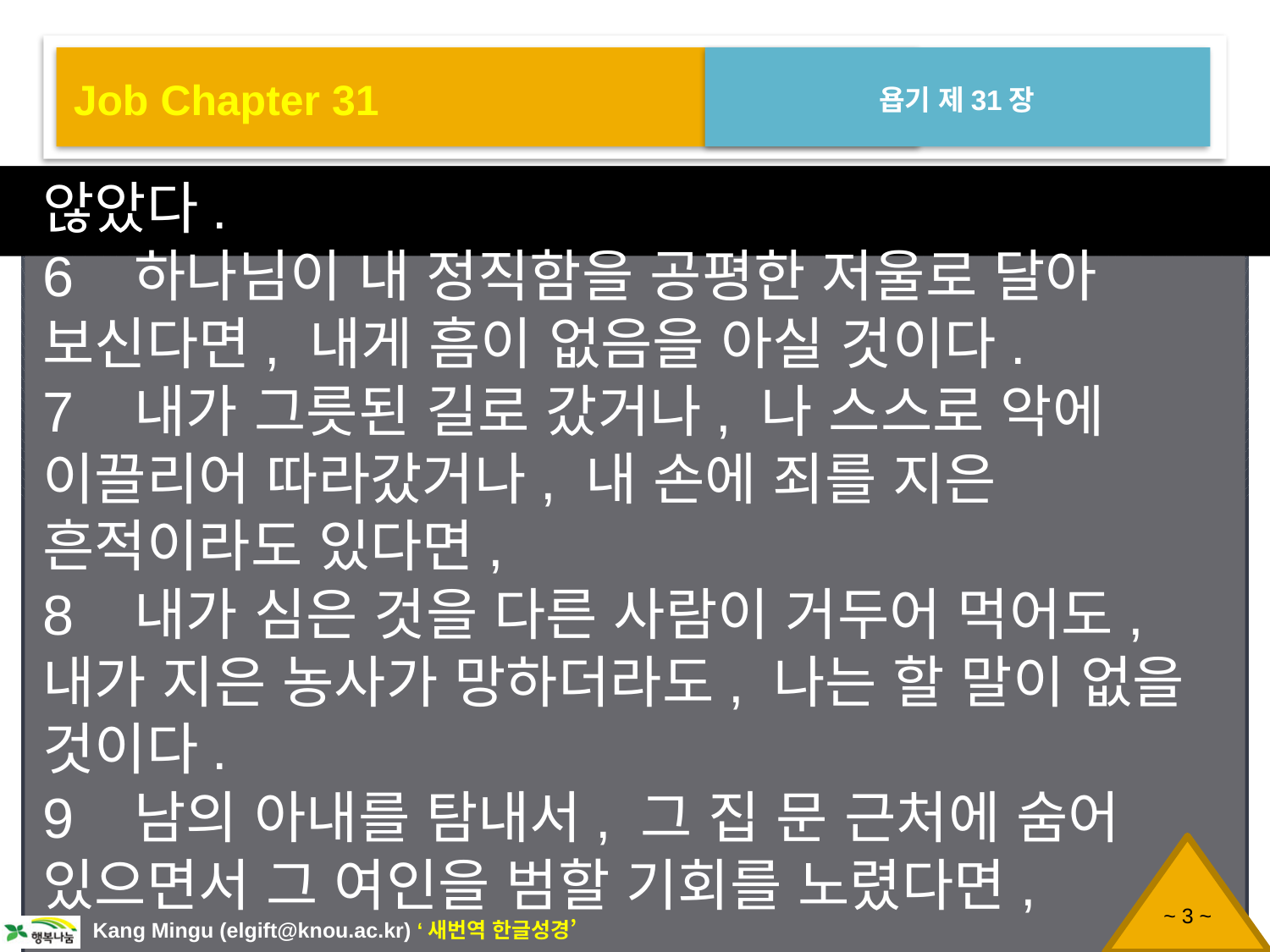

Job Chapter 31
욥기 제31장
않았다.
6   하나님이 내 정직함을 공평한 저울로 달아 보신다면, 내게 흠이 없음을 아실 것이다.
7   내가 그릇된 길로 갔거나, 나 스스로 악에 이끌리어 따라갔거나, 내 손에 죄를 지은 흔적이라도 있다면,
8   내가 심은 것을 다른 사람이 거두어 먹어도, 내가 지은 농사가 망하더라도, 나는 할 말이 없을 것이다.
9   남의 아내를 탐내서, 그 집 문 근처에 숨어 있으면서 그 여인을 범할 기회를 노렸다면,